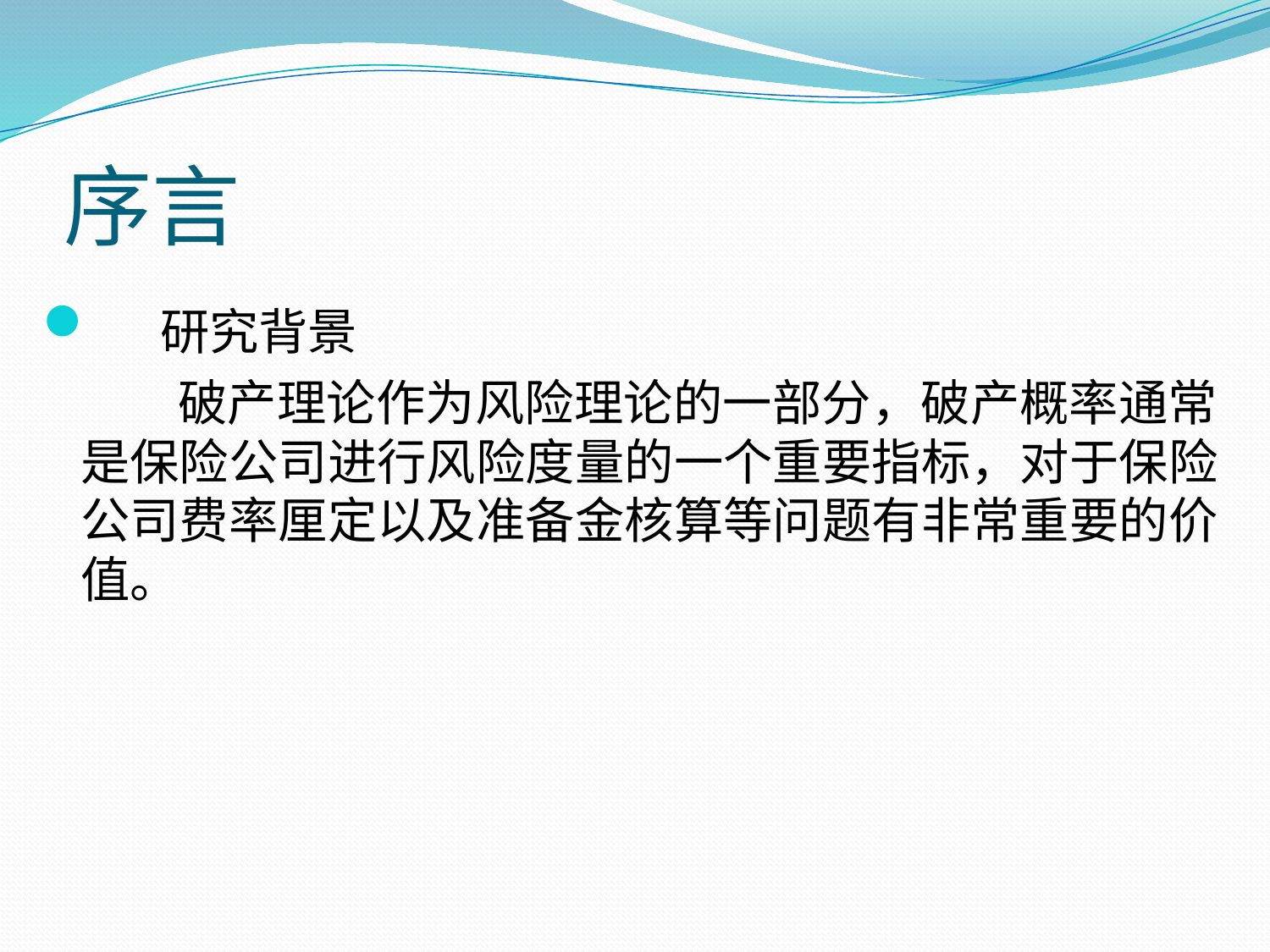

# 序言
    研究背景
           破产理论作为风险理论的一部分，破产概率通常是保险公司进行风险度量的一个重要指标，对于保险公司费率厘定以及准备金核算等问题有非常重要的价值。